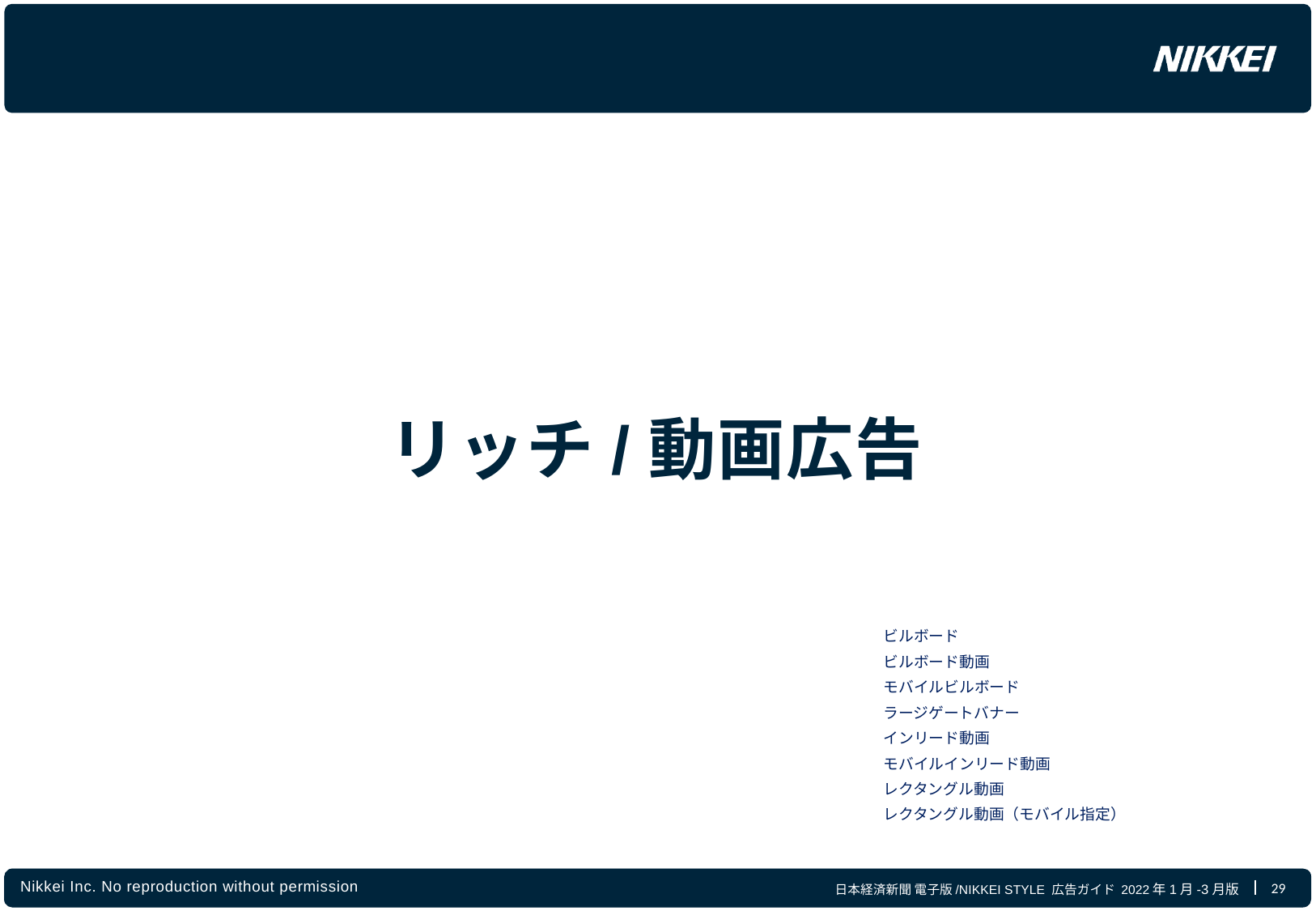

リッチ/動画広告
|  | ビルボード |  |
| --- | --- | --- |
|  | ビルボード動画 |  |
|  | モバイルビルボード |  |
|  | ラージゲートバナー |  |
|  | インリード動画 |  |
|  | モバイルインリード動画 |  |
|  | レクタングル動画 |  |
|  | レクタングル動画（モバイル指定） |  |